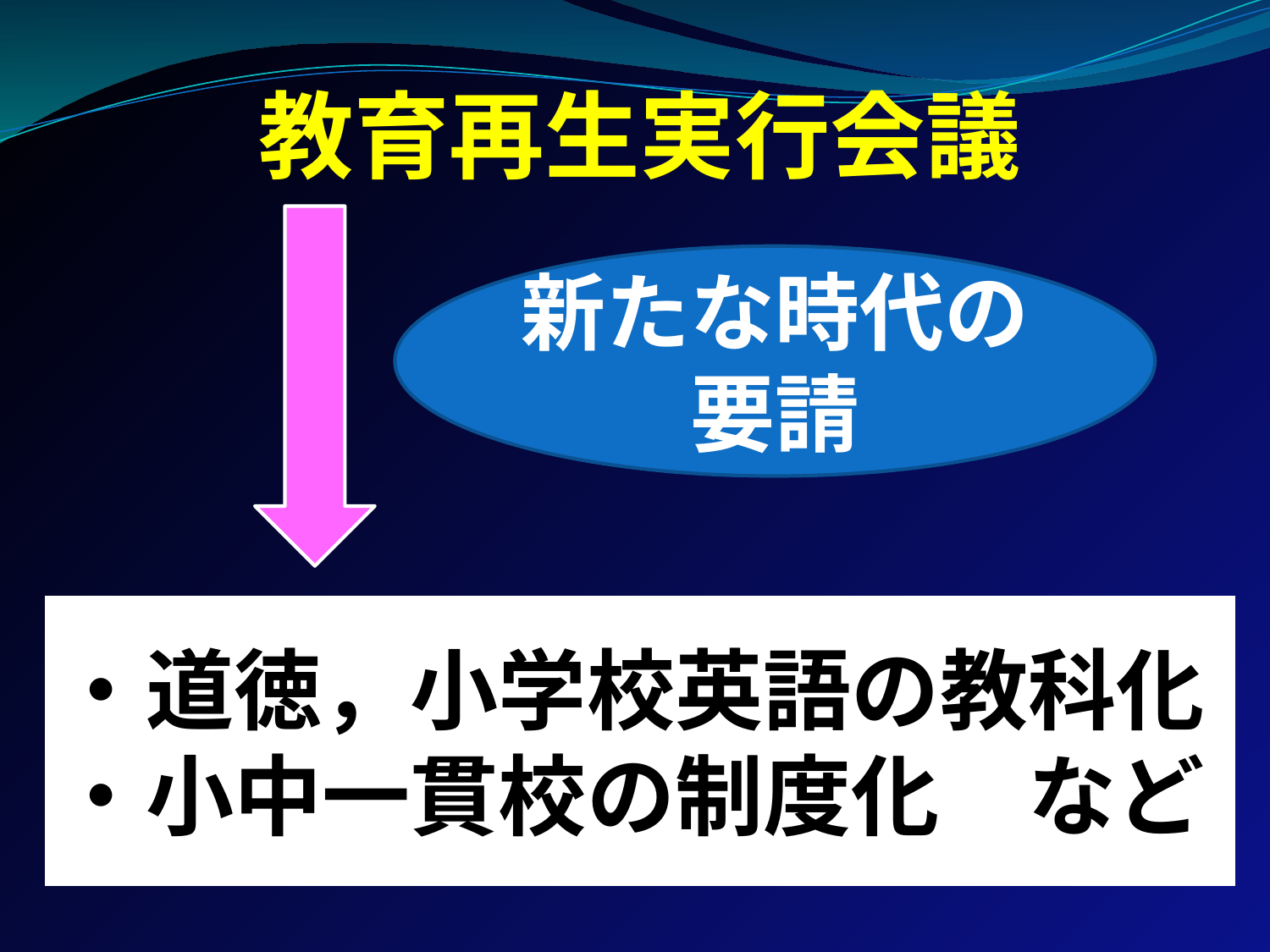

教育再生実行会議

新たな時代の
要請
・道徳，小学校英語の教科化
・小中一貫校の制度化　など